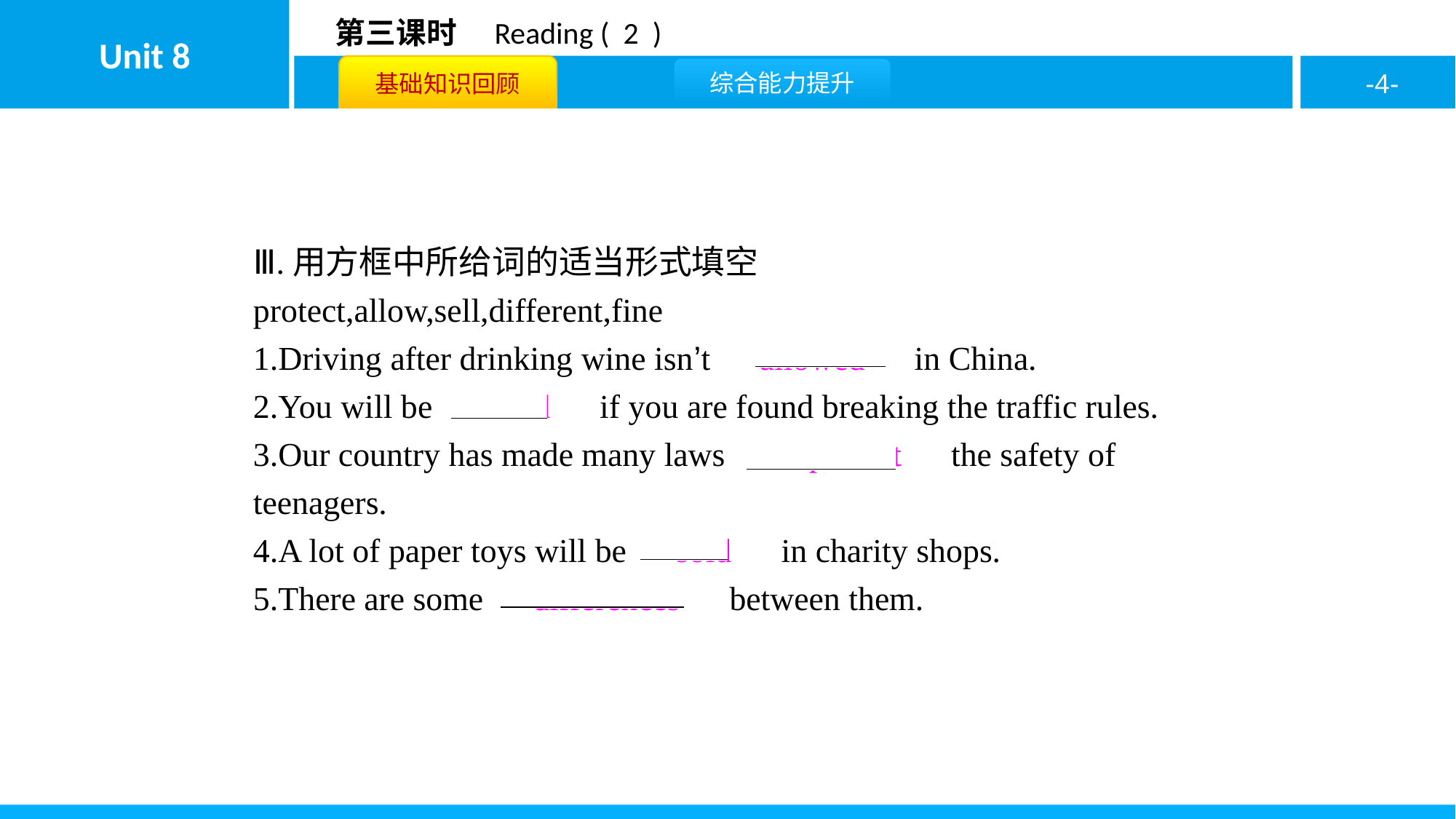

Ⅲ.用方框中所给词的适当形式填空
protect,allow,sell,different,fine
1.Driving after drinking wine isn’t　allowed　in China.
2.You will be　fined　if you are found breaking the traffic rules.
3.Our country has made many laws　to protect　the safety of teenagers.
4.A lot of paper toys will be　sold　in charity shops.
5.There are some　differences　between them.